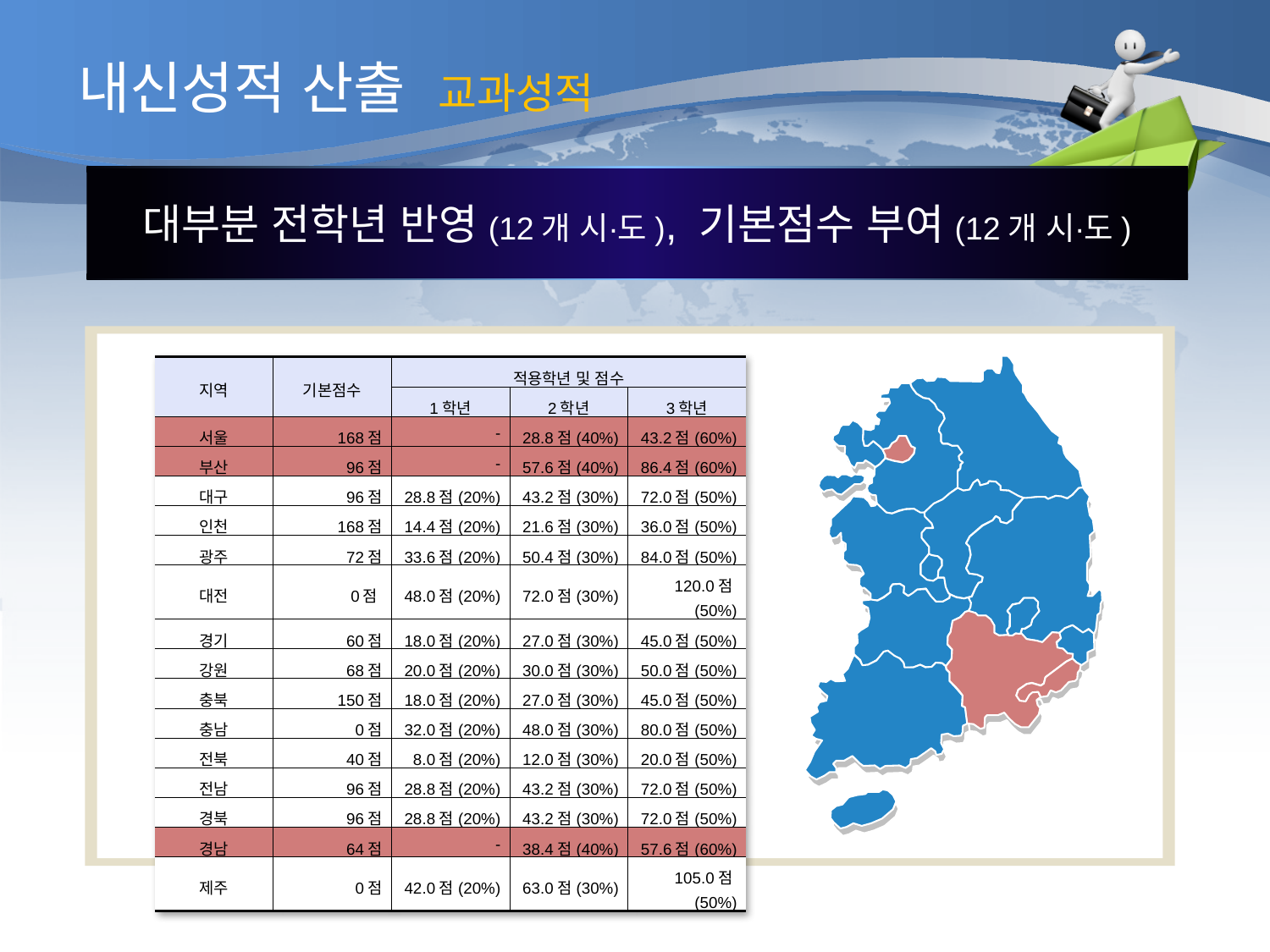

내신성적 산출  교과성적

대부분 전학년 반영(12개 시∙도), 기본점수 부여(12개 시∙도)

| 지역 | 기본점수 | 적용학년 및 점수 |  |  |
| --- | --- | --- | --- | --- |
|  |  | 1학년 | 2학년 | 3학년 |
| 서울 | 168점 | - | 28.8점(40%) | 43.2점(60%) |
| 부산 | 96점 | - | 57.6점(40%) | 86.4점(60%) |
| 대구 | 96점 | 28.8점(20%) | 43.2점(30%) | 72.0점(50%) |
| 인천 | 168점 | 14.4점(20%) | 21.6점(30%) | 36.0점(50%) |
| 광주 | 72점 | 33.6점(20%) | 50.4점(30%) | 84.0점(50%) |
| 대전 | 0점 | 48.0점(20%) | 72.0점(30%) | 120.0점(50%) |
| 경기 | 60점 | 18.0점(20%) | 27.0점(30%) | 45.0점(50%) |
| 강원 | 68점 | 20.0점(20%) | 30.0점(30%) | 50.0점(50%) |
| 충북 | 150점 | 18.0점(20%) | 27.0점(30%) | 45.0점(50%) |
| 충남 | 0점 | 32.0점(20%) | 48.0점(30%) | 80.0점(50%) |
| 전북 | 40점 | 8.0점(20%) | 12.0점(30%) | 20.0점(50%) |
| 전남 | 96점 | 28.8점(20%) | 43.2점(30%) | 72.0점(50%) |
| 경북 | 96점 | 28.8점(20%) | 43.2점(30%) | 72.0점(50%) |
| 경남 | 64점 | - | 38.4점(40%) | 57.6점(60%) |
| 제주 | 0점 | 42.0점(20%) | 63.0점(30%) | 105.0점(50%) |